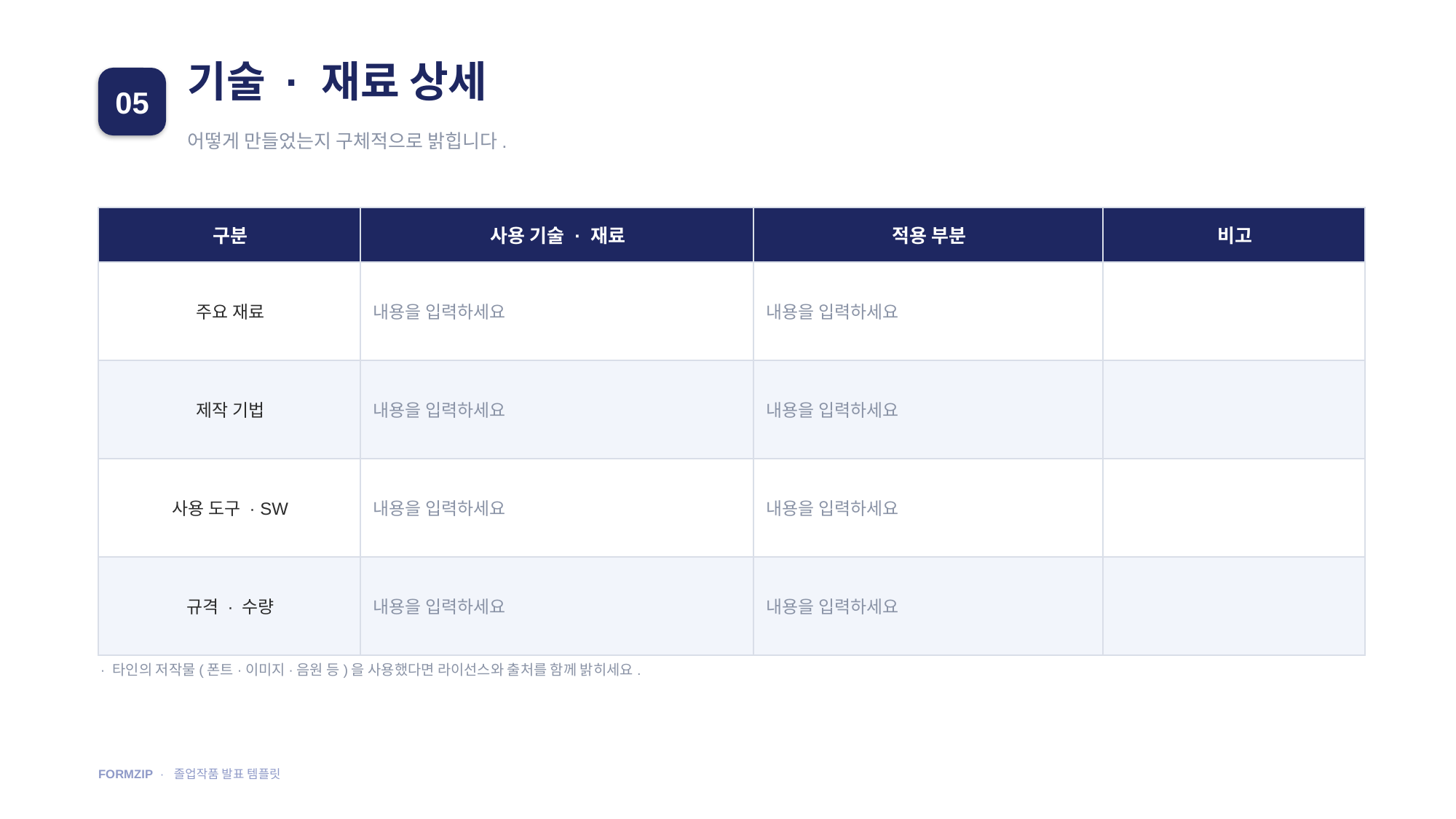

기술 · 재료 상세
05
어떻게 만들었는지 구체적으로 밝힙니다.
| 구분 | 사용 기술 · 재료 | 적용 부분 | 비고 |
| --- | --- | --- | --- |
| 주요 재료 | 내용을 입력하세요 | 내용을 입력하세요 |  |
| 제작 기법 | 내용을 입력하세요 | 내용을 입력하세요 |  |
| 사용 도구 · SW | 내용을 입력하세요 | 내용을 입력하세요 |  |
| 규격 · 수량 | 내용을 입력하세요 | 내용을 입력하세요 |  |
· 타인의 저작물(폰트·이미지·음원 등)을 사용했다면 라이선스와 출처를 함께 밝히세요.
FORMZIP  ·  졸업작품 발표 템플릿